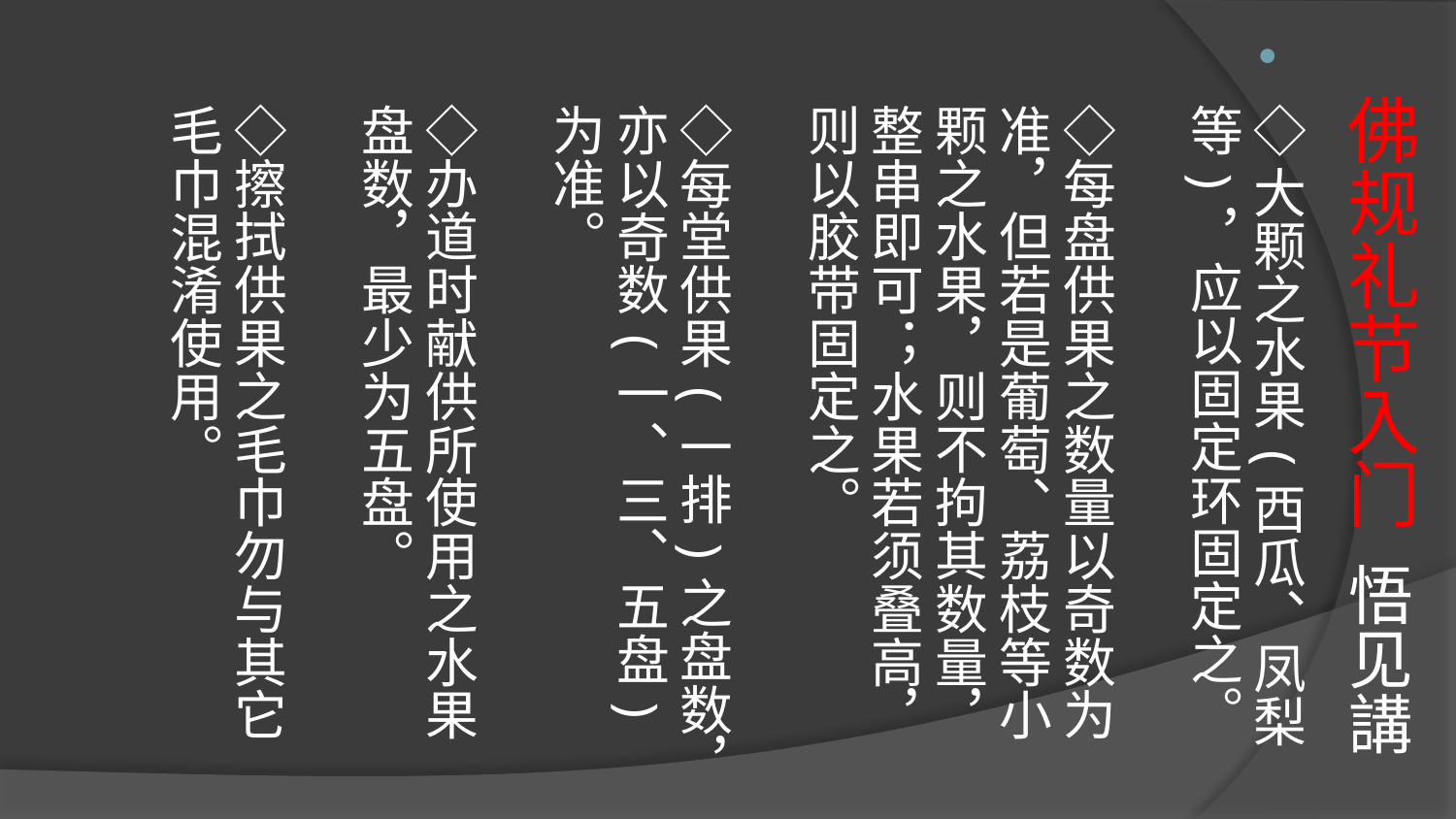

# 佛规礼节入门  悟见講
◇大颗之水果(西瓜、凤梨等)，应以固定环固定之。
◇每盘供果之数量以奇数为准，但若是葡萄、荔枝等小颗之水果，则不拘其数量，整串即可；水果若须叠高，则以胶带固定之。
◇每堂供果(一排)之盘数，亦以奇数(一、三、五盘)为准。
◇办道时献供所使用之水果盘数，最少为五盘。
◇擦拭供果之毛巾勿与其它毛巾混淆使用。